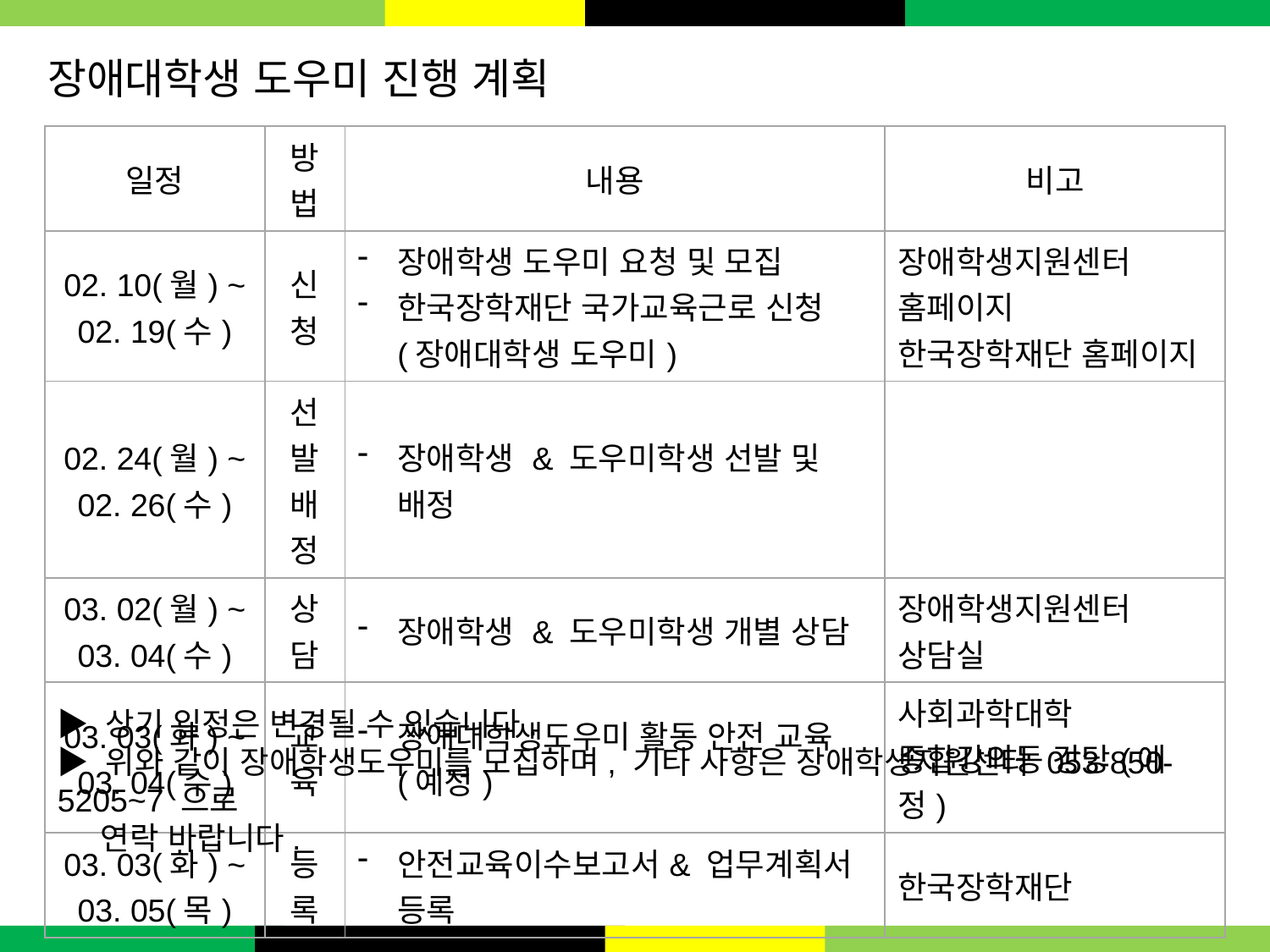

장애대학생 도우미 진행 계획
| 일정 | 방법 | 내용 | 비고 |
| --- | --- | --- | --- |
| 02. 10(월) ~ 02. 19(수) | 신청 | 장애학생 도우미 요청 및 모집 한국장학재단 국가교육근로 신청 (장애대학생 도우미) | 장애학생지원센터 홈페이지 한국장학재단 홈페이지 |
| 02. 24(월) ~ 02. 26(수) | 선발 배정 | 장애학생 & 도우미학생 선발 및 배정 |  |
| 03. 02(월) ~ 03. 04(수) | 상담 | 장애학생 & 도우미학생 개별 상담 | 장애학생지원센터 상담실 |
| 03. 03(화) ~ 03. 04(수) | 교육 | 장애대학생도우미 활동 안전 교육(예정) | 사회과학대학 종합강의동 강당(예정) |
| 03. 03(화) ~ 03. 05(목) | 등록 | 안전교육이수보고서& 업무계획서 등록 | 한국장학재단 |
▶ 상기 일정은 변경될 수 있습니다.
▶ 위와 같이 장애학생도우미를 모집하며, 기타 사항은 장애학생지원센터 053-850-5205~7 으로
    연락 바랍니다.